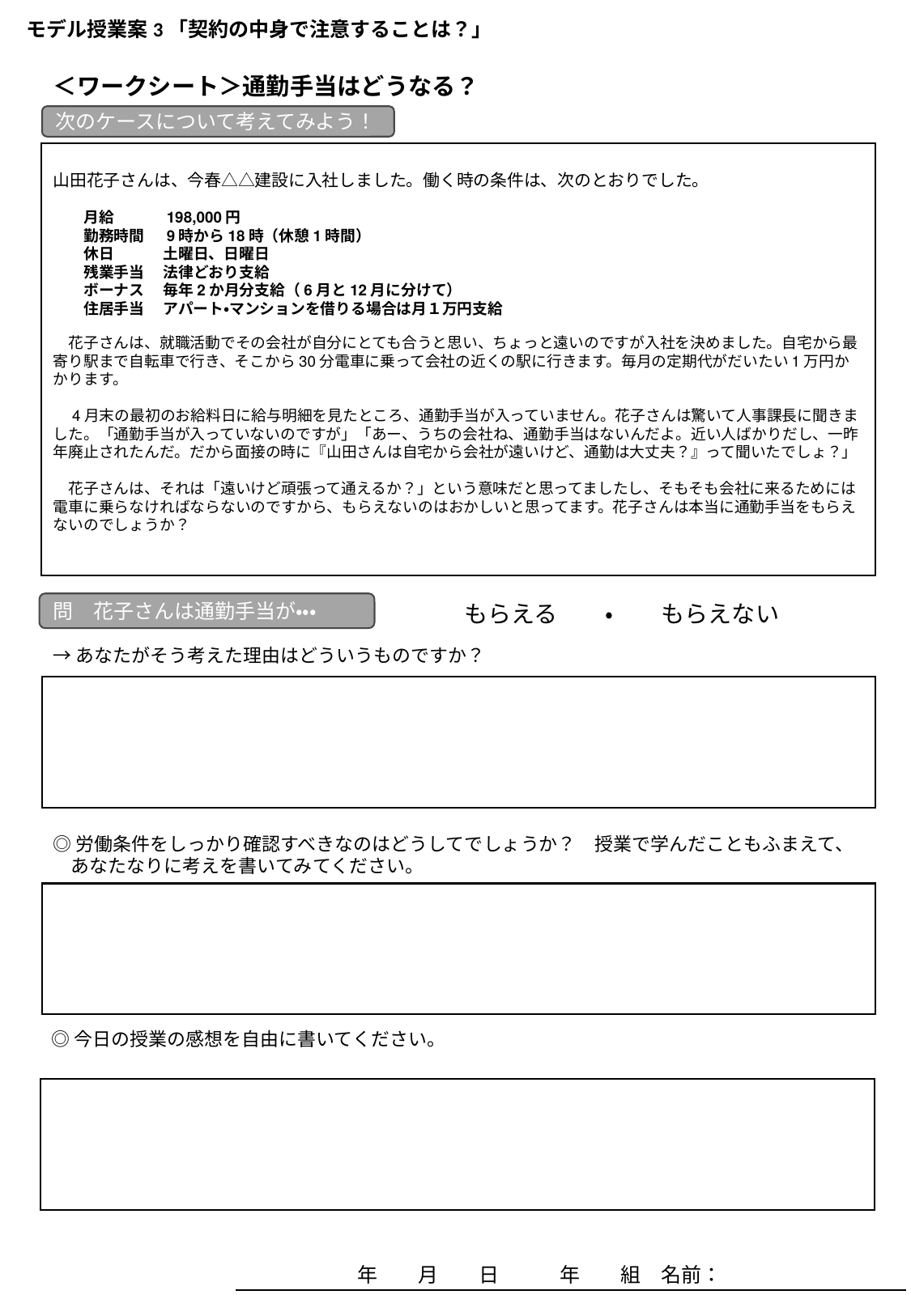

モデル授業案3「契約の中身で注意することは？」
＜ワークシート＞通勤手当はどうなる？

山田花子さんは、今春△△建設に入社しました。働く時の条件は、次のとおりでした。

　　月給 　　　198,000円
　　勤務時間 　9時から18時（休憩1時間）
　　休日 　　　土曜日、日曜日
　　残業手当 　法律どおり支給
　　ボーナス 　毎年2か月分支給（6月と12月に分けて）
　　住居手当 　アパート・マンションを借りる場合は月１万円支給

　花子さんは、就職活動でその会社が自分にとても合うと思い、ちょっと遠いのですが入社を決めました。自宅から最寄り駅まで自転車で行き、そこから30分電車に乗って会社の近くの駅に行きます。毎月の定期代がだいたい1万円かかります。

　4月末の最初のお給料日に給与明細を見たところ、通勤手当が入っていません。花子さんは驚いて人事課長に聞きました。「通勤手当が入っていないのですが」「あー、うちの会社ね、通勤手当はないんだよ。近い人ばかりだし、一昨年廃止されたんだ。だから面接の時に『山田さんは自宅から会社が遠いけど、通勤は大丈夫？』って聞いたでしょ？」

　花子さんは、それは「遠いけど頑張って通えるか？」という意味だと思ってましたし、そもそも会社に来るためには電車に乗らなければならないのですから、もらえないのはおかしいと思ってます。花子さんは本当に通勤手当をもらえないのでしょうか？
次のケースについて考えてみよう！
問　花子さんは通勤手当が・・・
　　もらえる　　・　　もらえない
→あなたがそう考えた理由はどういうものですか？

◎労働条件をしっかり確認すべきなのはどうしてでしょうか？　授業で学んだこともふまえて、
　あなたなりに考えを書いてみてください。

◎今日の授業の感想を自由に書いてください。

　　年　　月　　日　　　年　　組　名前：